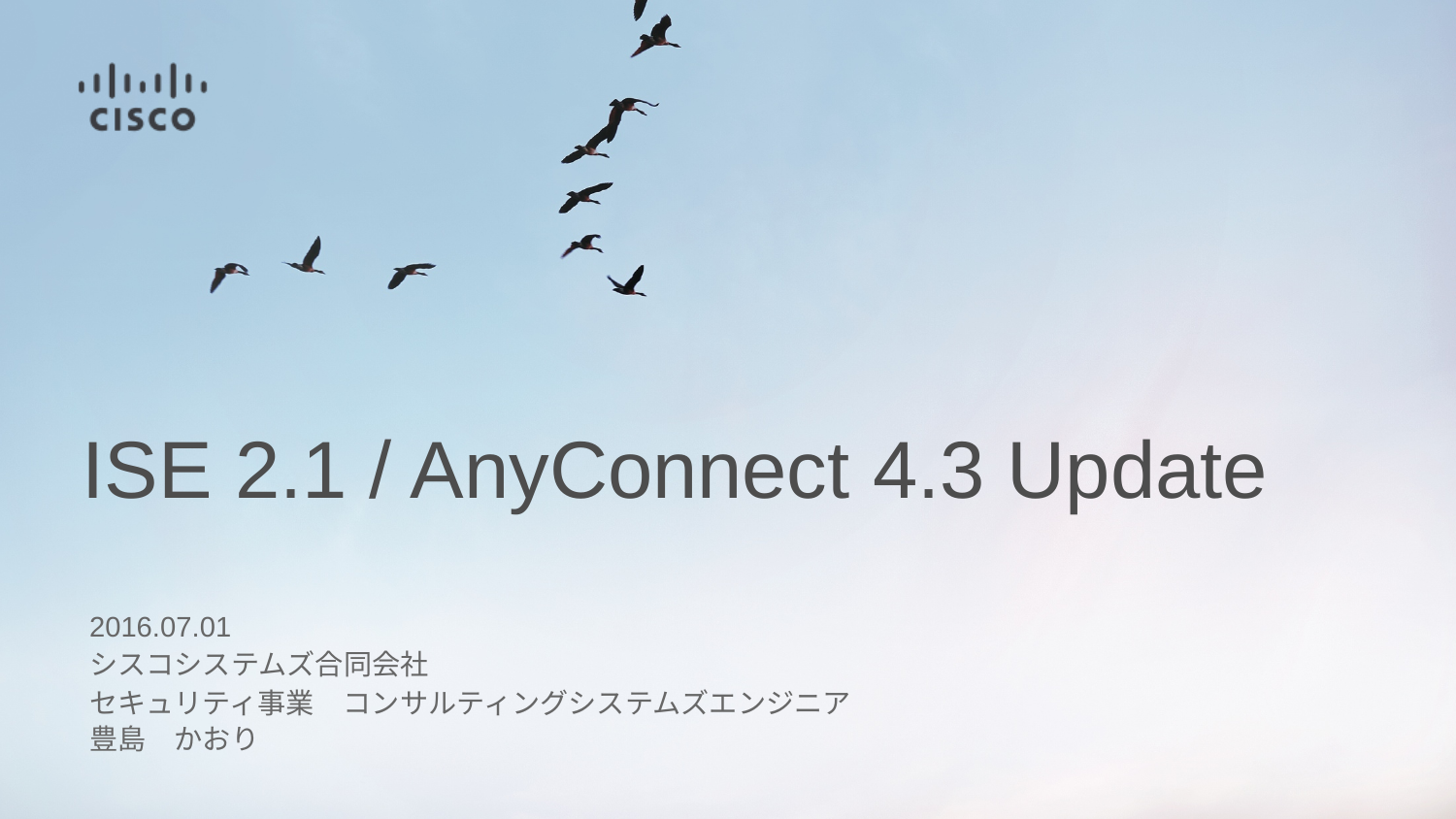

# ISE 2.1 / AnyConnect 4.3 Update
2016.07.01
シスコシステムズ合同会社
セキュリティ事業　コンサルティングシステムズエンジニア
豊島　かおり